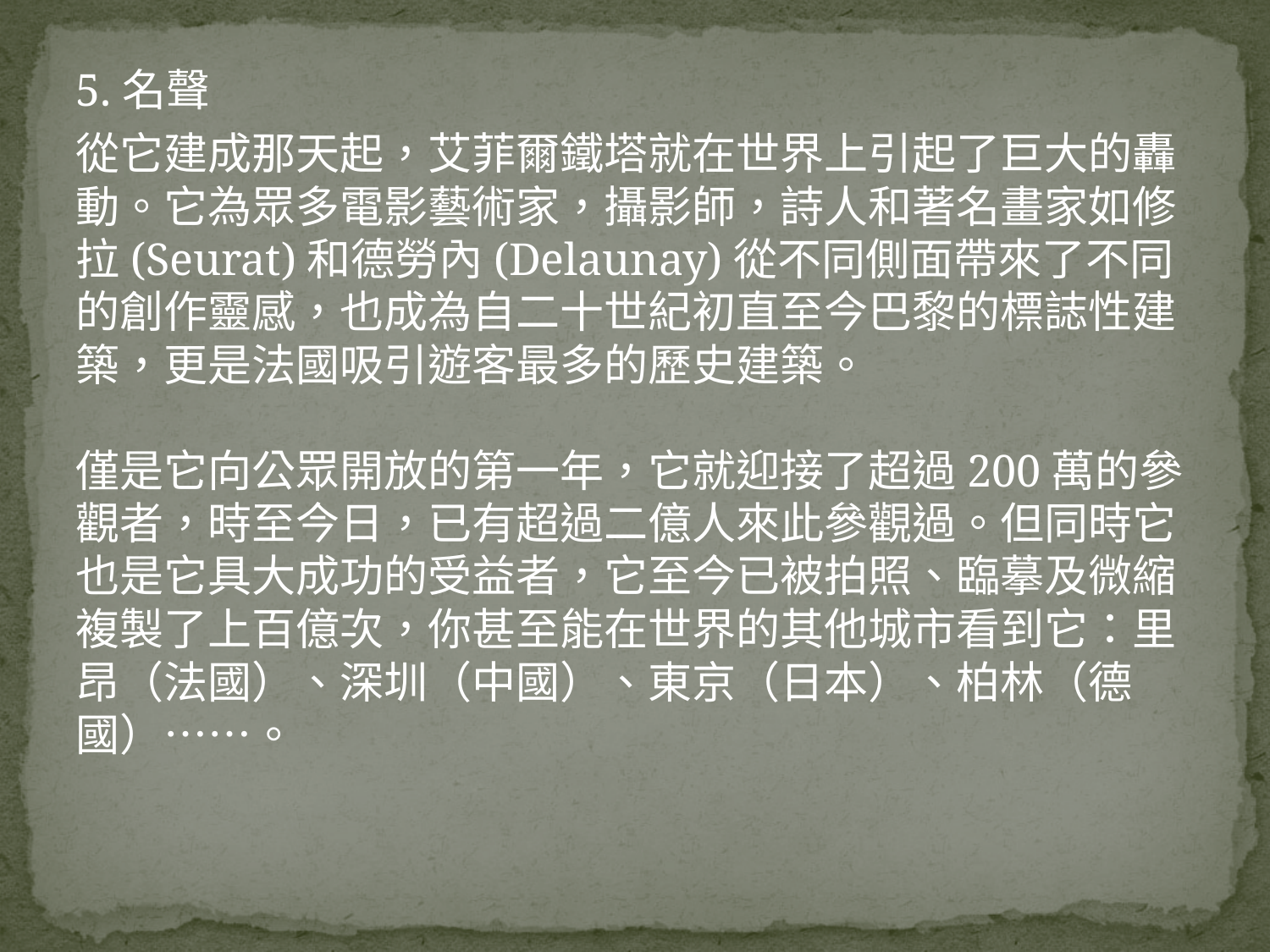

5.名聲
從它建成那天起，艾菲爾鐵塔就在世界上引起了巨大的轟動。它為眾多電影藝術家，攝影師，詩人和著名畫家如修拉(Seurat)和德勞內(Delaunay)從不同側面帶來了不同的創作靈感，也成為自二十世紀初直至今巴黎的標誌性建築，更是法國吸引遊客最多的歷史建築。 
僅是它向公眾開放的第一年，它就迎接了超過200萬的參觀者，時至今日，已有超過二億人來此參觀過。但同時它也是它具大成功的受益者，它至今已被拍照、臨摹及微縮複製了上百億次，你甚至能在世界的其他城市看到它：里昂（法國）、深圳（中國）、東京（日本）、柏林（德國）……。